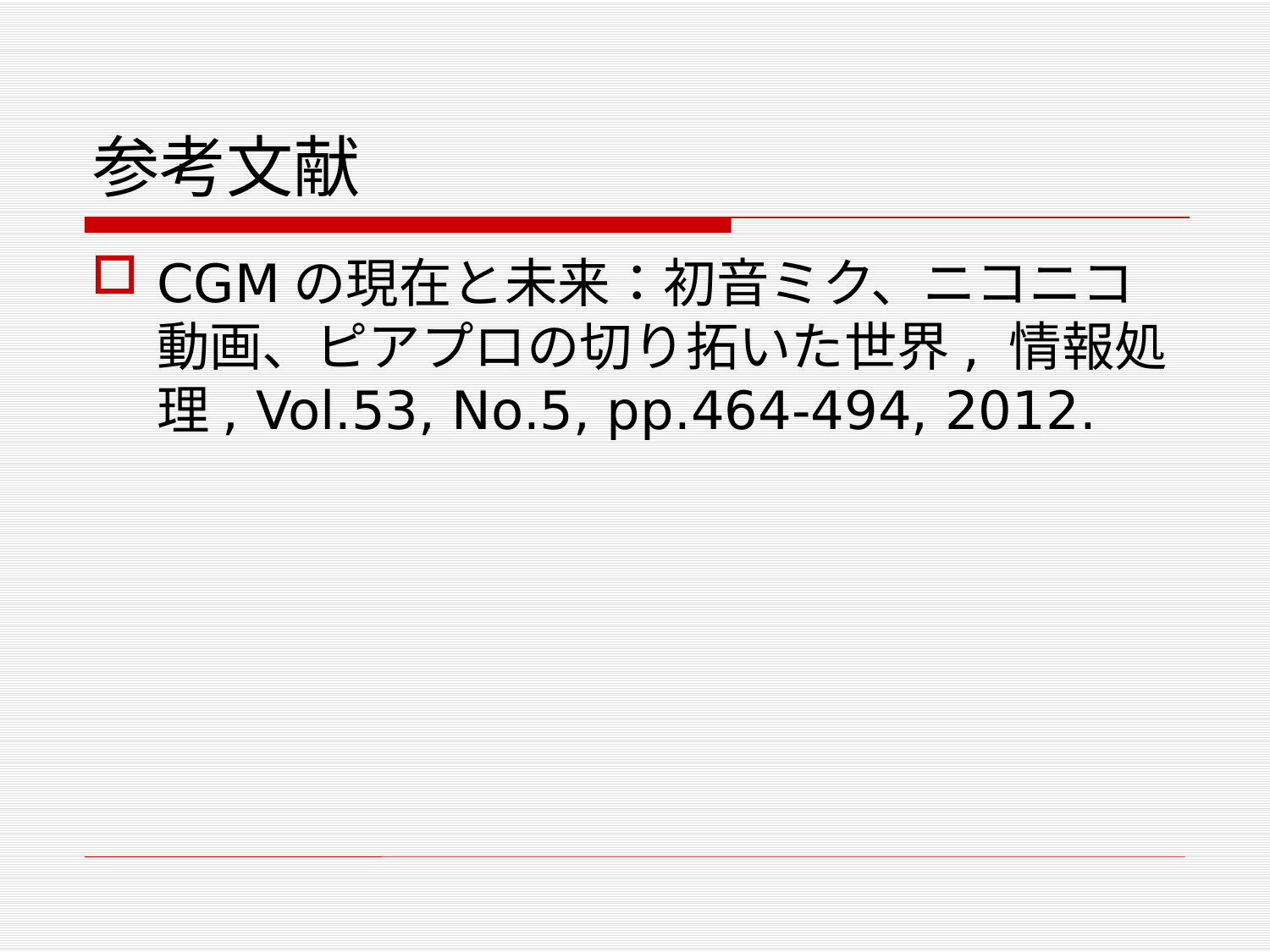

# 参考文献
CGMの現在と未来：初音ミク、ニコニコ動画、ピアプロの切り拓いた世界, 情報処理, Vol.53, No.5, pp.464-494, 2012.